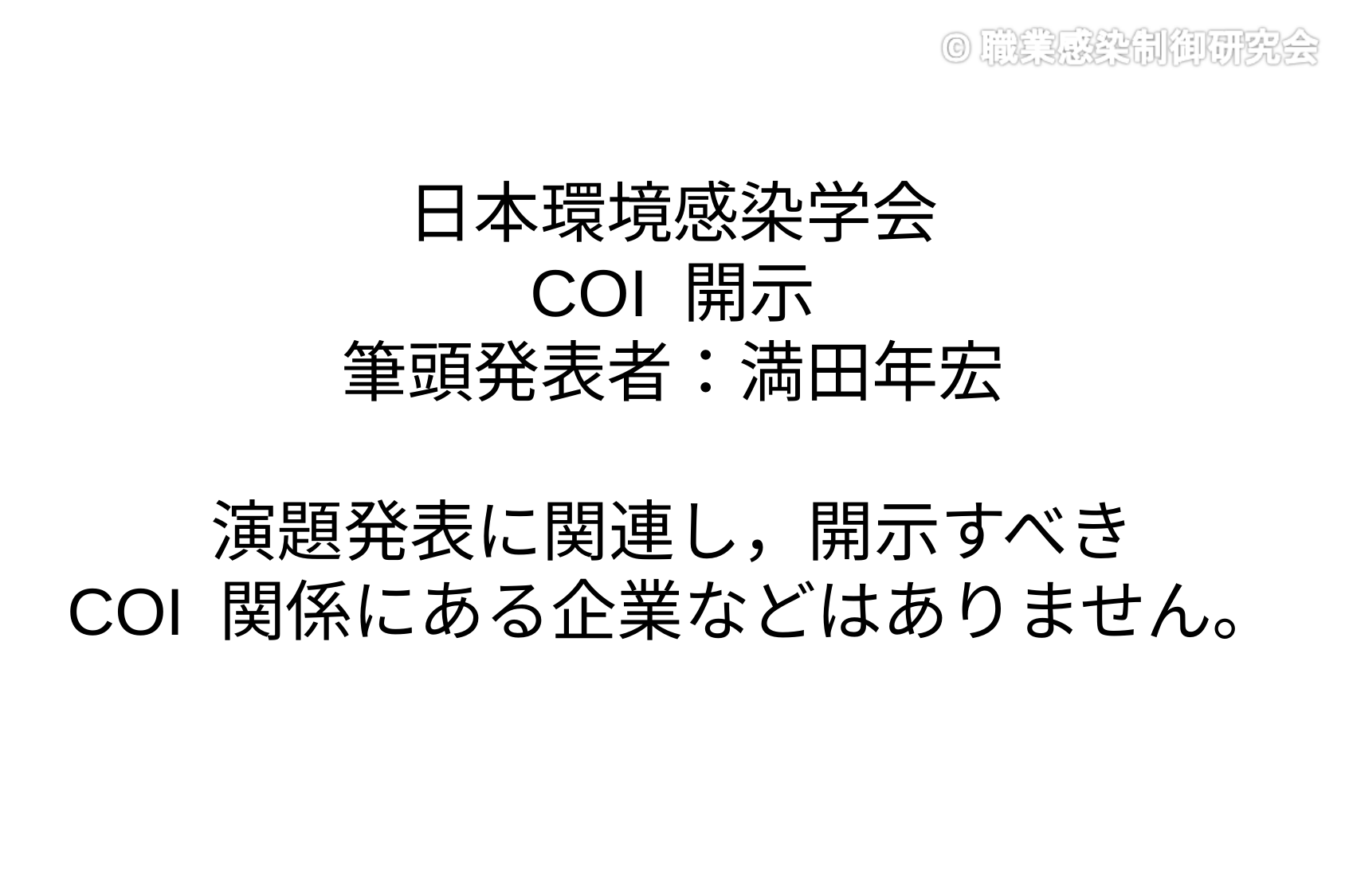

日本環境感染学会
COI 開示
筆頭発表者：満田年宏

演題発表に関連し，開示すべき
COI 関係にある企業などはありません。